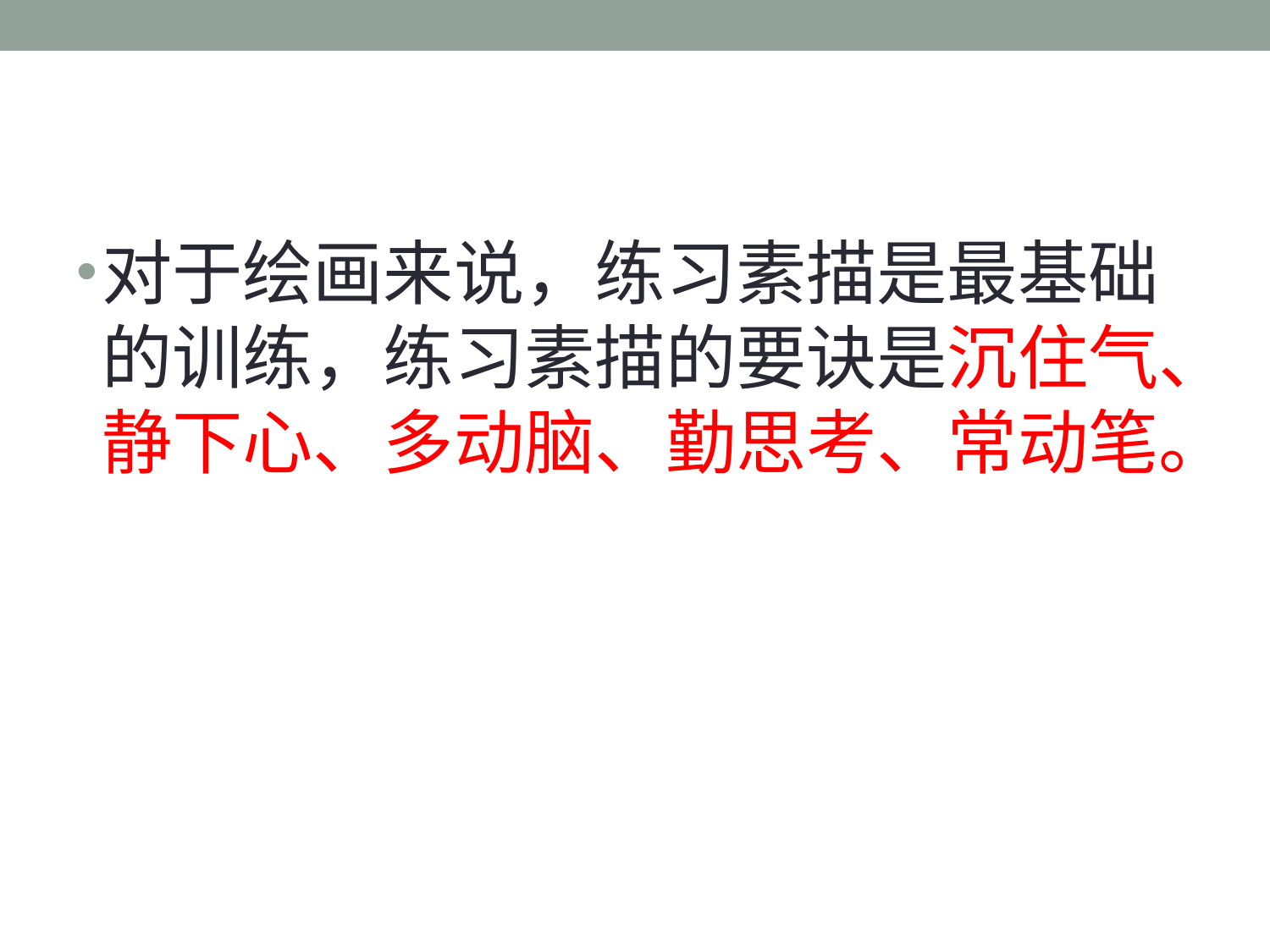

#
对于绘画来说，练习素描是最基础的训练，练习素描的要诀是沉住气、静下心、多动脑、勤思考、常动笔。